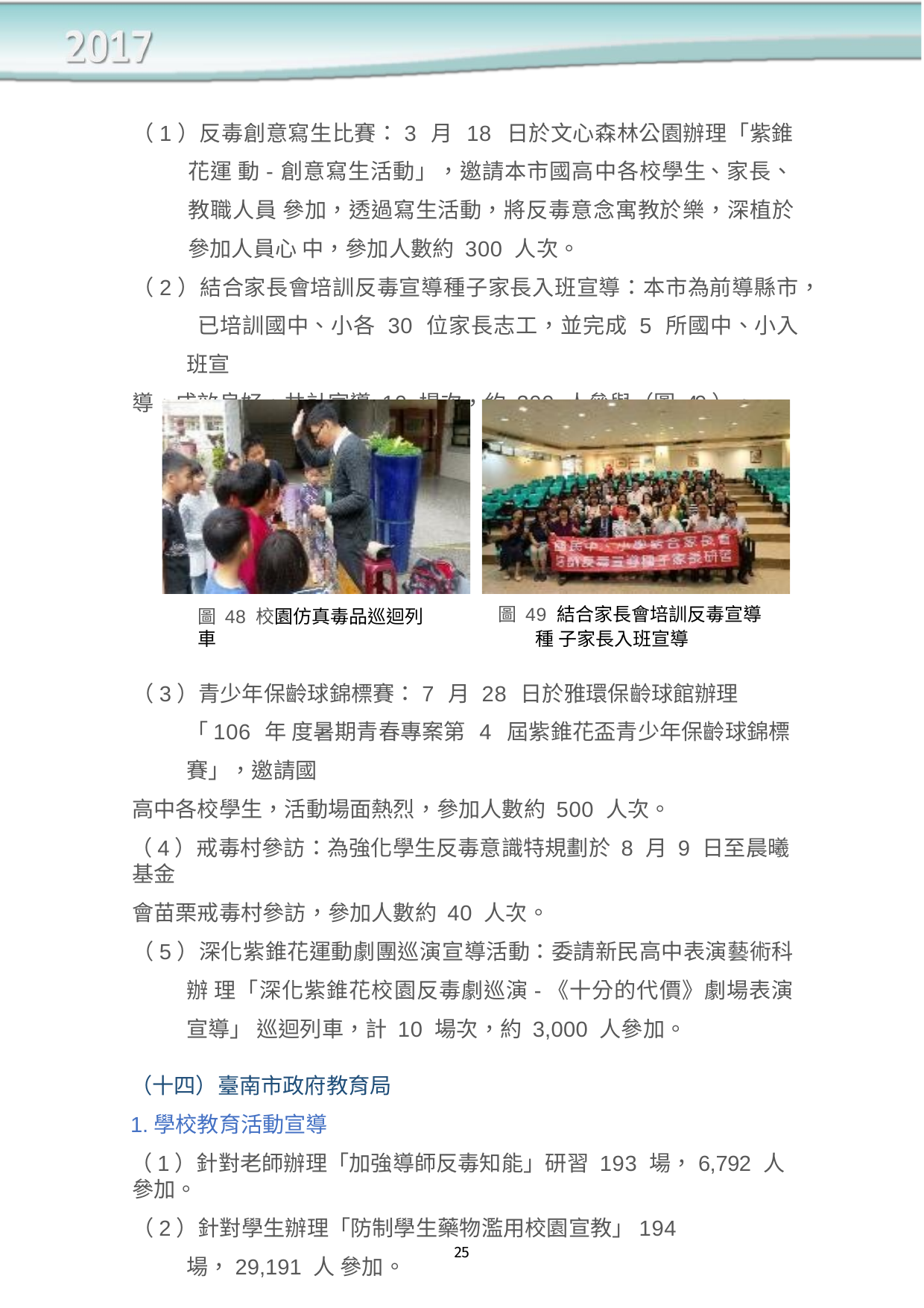

（1）反毒創意寫生比賽：3 月 18 日於文心森林公園辦理「紫錐花運 動-創意寫生活動」，邀請本市國高中各校學生、家長、教職人員 參加，透過寫生活動，將反毒意念寓教於樂，深植於參加人員心 中，參加人數約 300 人次。
（2）結合家長會培訓反毒宣導種子家長入班宣導：本市為前導縣市，  已培訓國中、小各 30 位家長志工，並完成 5 所國中、小入班宣
導，成效良好，共計宣導 10 場次，約 300 人參與（圖 49）。

圖 49 結合家長會培訓反毒宣導種 子家長入班宣導

圖 48 校園仿真毒品巡迴列車

（3）青少年保齡球錦標賽：7 月 28 日於雅環保齡球館辦理「106 年 度暑期青春專案第 4 屆紫錐花盃青少年保齡球錦標賽」，邀請國
高中各校學生，活動場面熱烈，參加人數約 500 人次。
（4）戒毒村參訪：為強化學生反毒意識特規劃於 8 月 9 日至晨曦基金
會苗栗戒毒村參訪，參加人數約 40 人次。
（5）深化紫錐花運動劇團巡演宣導活動：委請新民高中表演藝術科辦 理「深化紫錐花校園反毒劇巡演-《十分的代價》劇場表演宣導」 巡迴列車，計 10 場次，約 3,000 人參加。

（十四）臺南市政府教育局
1.學校教育活動宣導
（1）針對老師辦理「加強導師反毒知能」研習 193 場，6,792 人參加。
（2）針對學生辦理「防制學生藥物濫用校園宣教」194 場，29,191 人 參加。
25